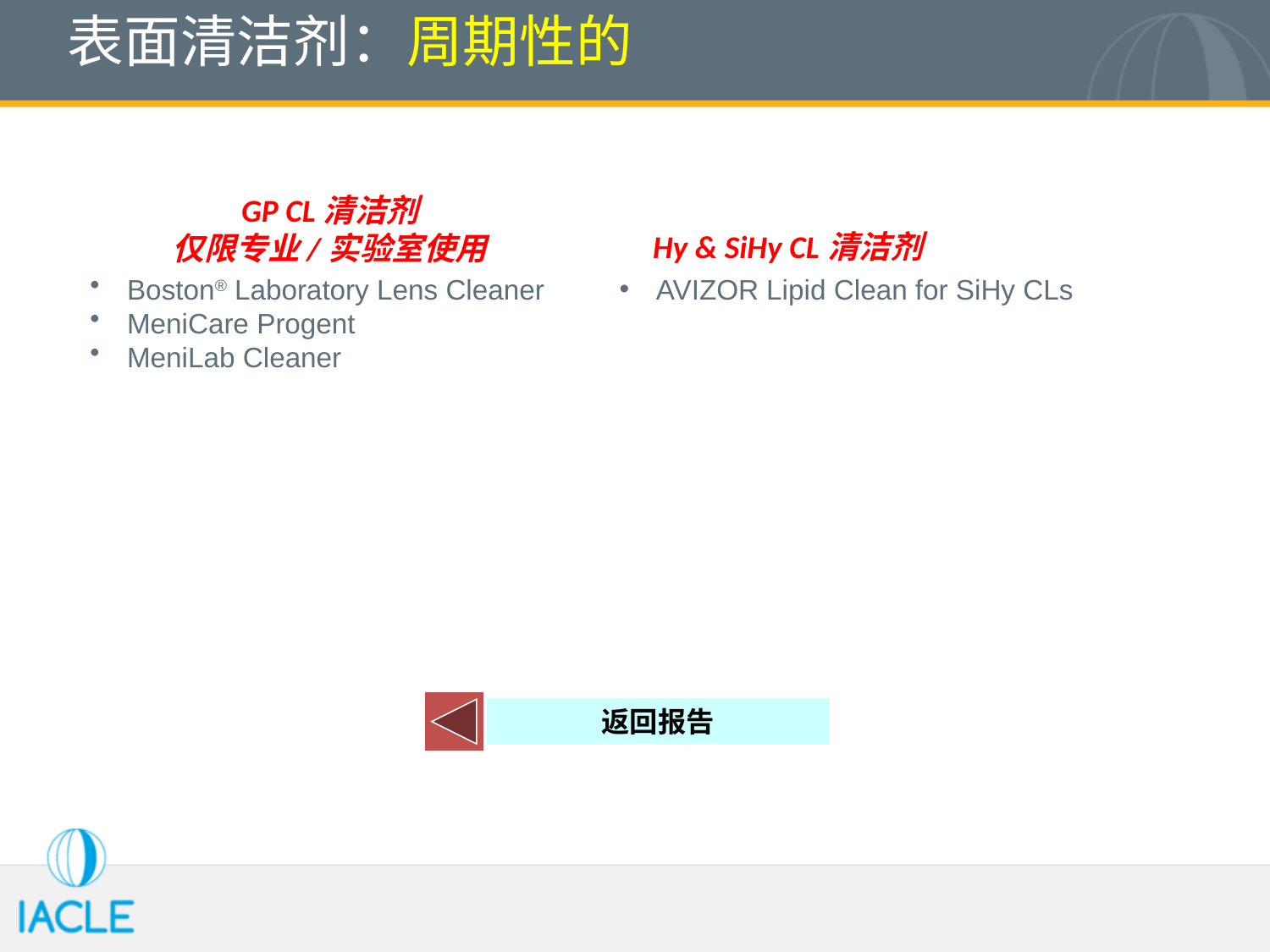

# 表面清洁剂：周期性的
GP CL清洁剂
仅限专业/实验室使用
 Hy & SiHy CL清洁剂
Boston® Laboratory Lens Cleaner
MeniCare Progent
MeniLab Cleaner
AVIZOR Lipid Clean for SiHy CLs

返回报告